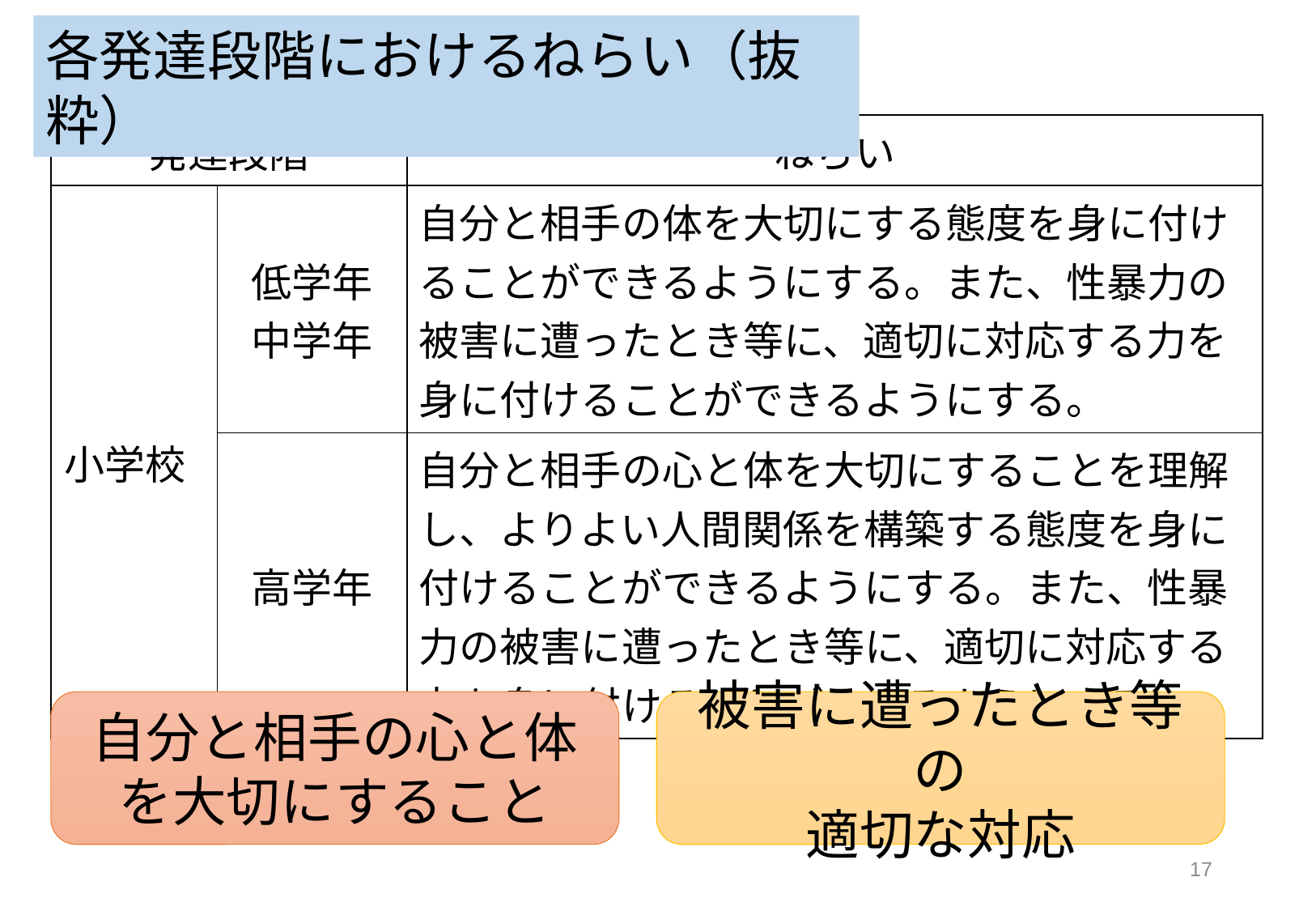

各発達段階におけるねらい（抜粋）
| 発達段階 |  | ねらい |
| --- | --- | --- |
| 小学校 | 低学年 中学年 | 自分と相手の体を大切にする態度を身に付けることができるようにする。また、性暴力の被害に遭ったとき等に、適切に対応する力を身に付けることができるようにする。 |
|  | 高学年 | 自分と相手の心と体を大切にすることを理解し、よりよい人間関係を構築する態度を身に付けることができるようにする。また、性暴力の被害に遭ったとき等に、適切に対応する力を身に付けることができるようにする。 |
自分と相手の心と体を大切にすること
被害に遭ったとき等の
適切な対応
17